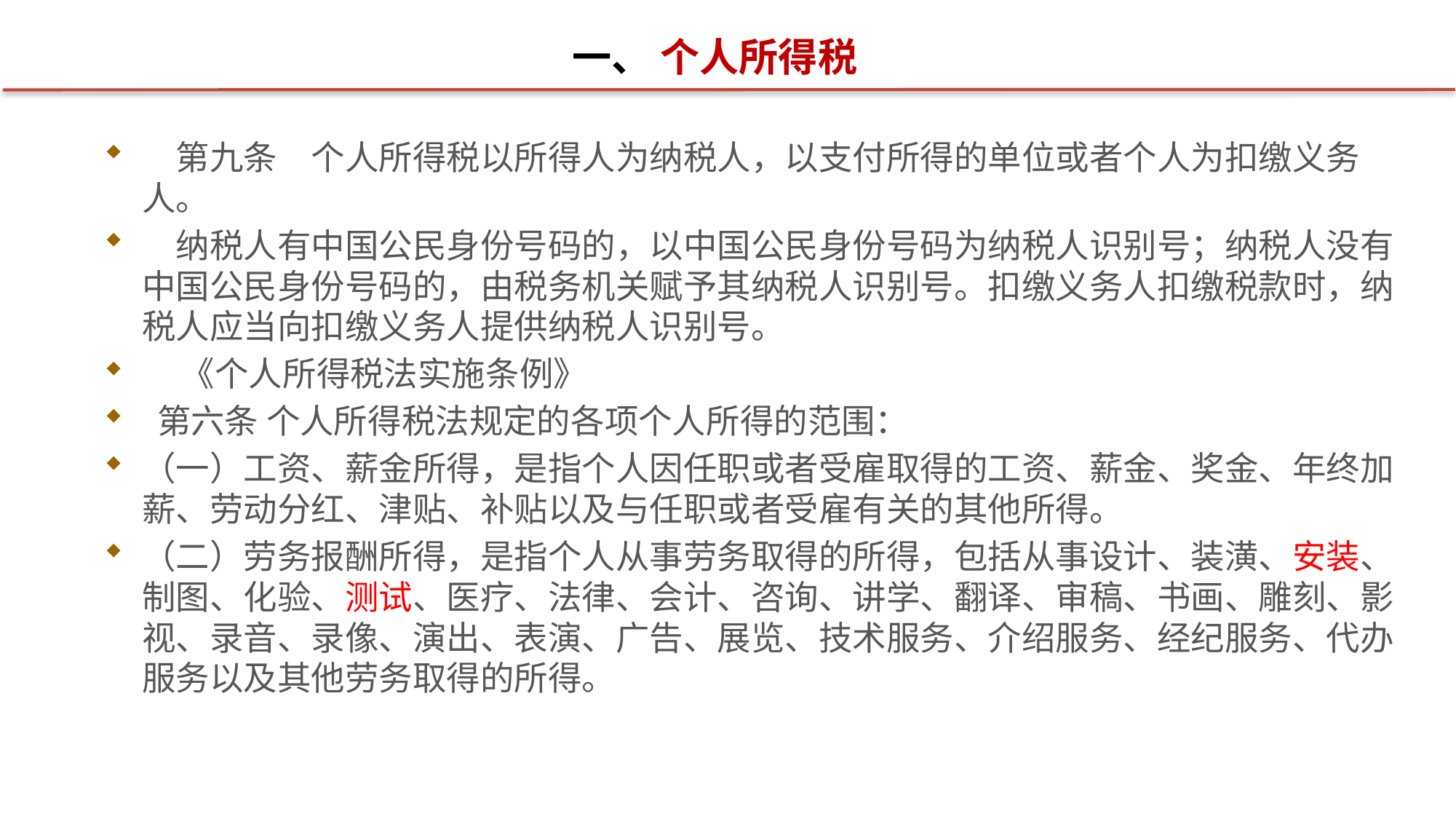

# 一、 个人所得税
　第九条　个人所得税以所得人为纳税人，以支付所得的单位或者个人为扣缴义务人。
　纳税人有中国公民身份号码的，以中国公民身份号码为纳税人识别号；纳税人没有中国公民身份号码的，由税务机关赋予其纳税人识别号。扣缴义务人扣缴税款时，纳税人应当向扣缴义务人提供纳税人识别号。
   《个人所得税法实施条例》
 第六条 个人所得税法规定的各项个人所得的范围：
（一）工资、薪金所得，是指个人因任职或者受雇取得的工资、薪金、奖金、年终加薪、劳动分红、津贴、补贴以及与任职或者受雇有关的其他所得。
（二）劳务报酬所得，是指个人从事劳务取得的所得，包括从事设计、装潢、安装、制图、化验、测试、医疗、法律、会计、咨询、讲学、翻译、审稿、书画、雕刻、影视、录音、录像、演出、表演、广告、展览、技术服务、介绍服务、经纪服务、代办服务以及其他劳务取得的所得。